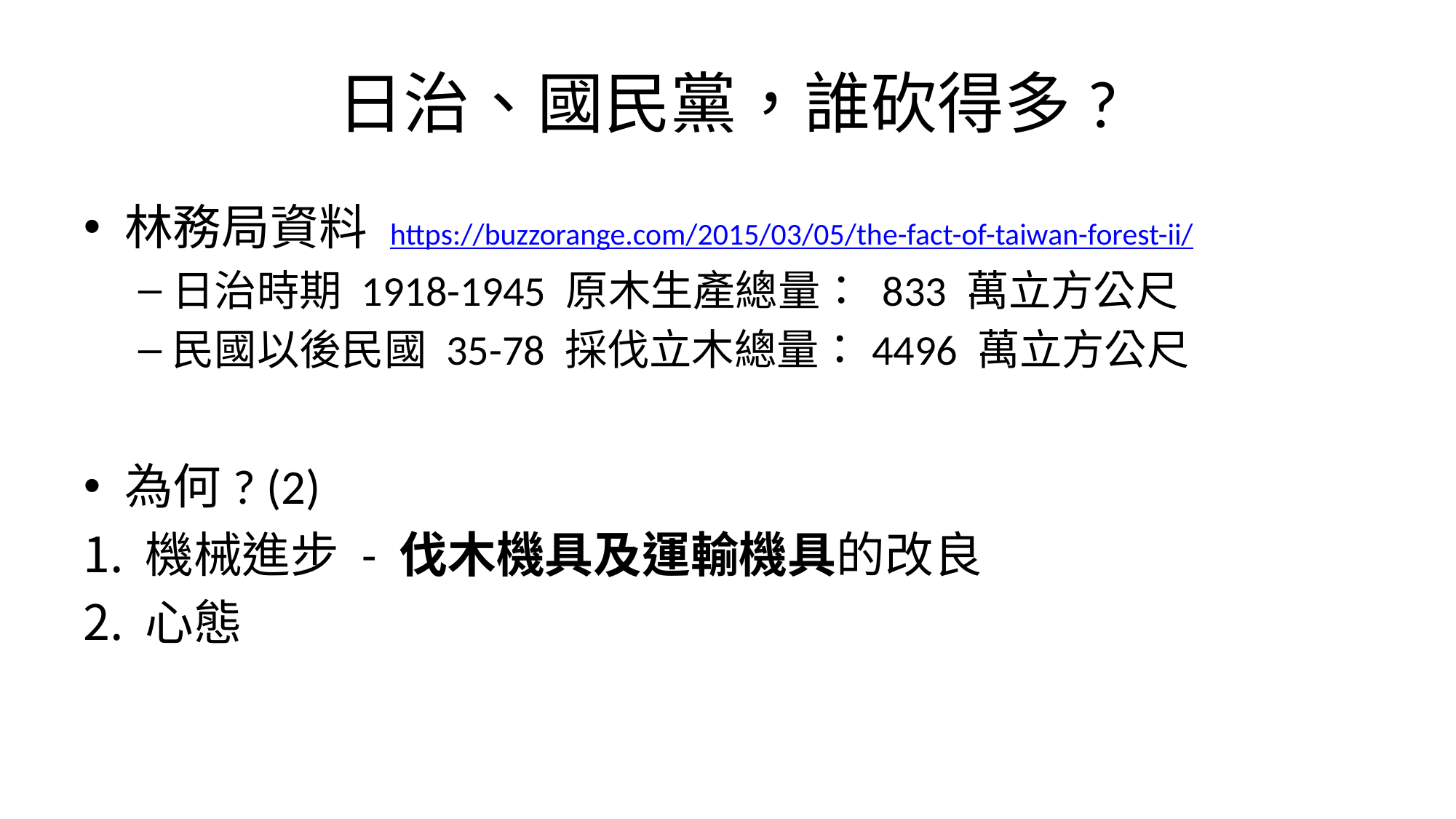

# 日治、國民黨，誰砍得多?
林務局資料 https://buzzorange.com/2015/03/05/the-fact-of-taiwan-forest-ii/
日治時期 1918-1945 原木生產總量： 833 萬立方公尺
民國以後民國 35-78 採伐立木總量：4496 萬立方公尺

為何? (2)
機械進步 - 伐木機具及運輸機具的改良
心態